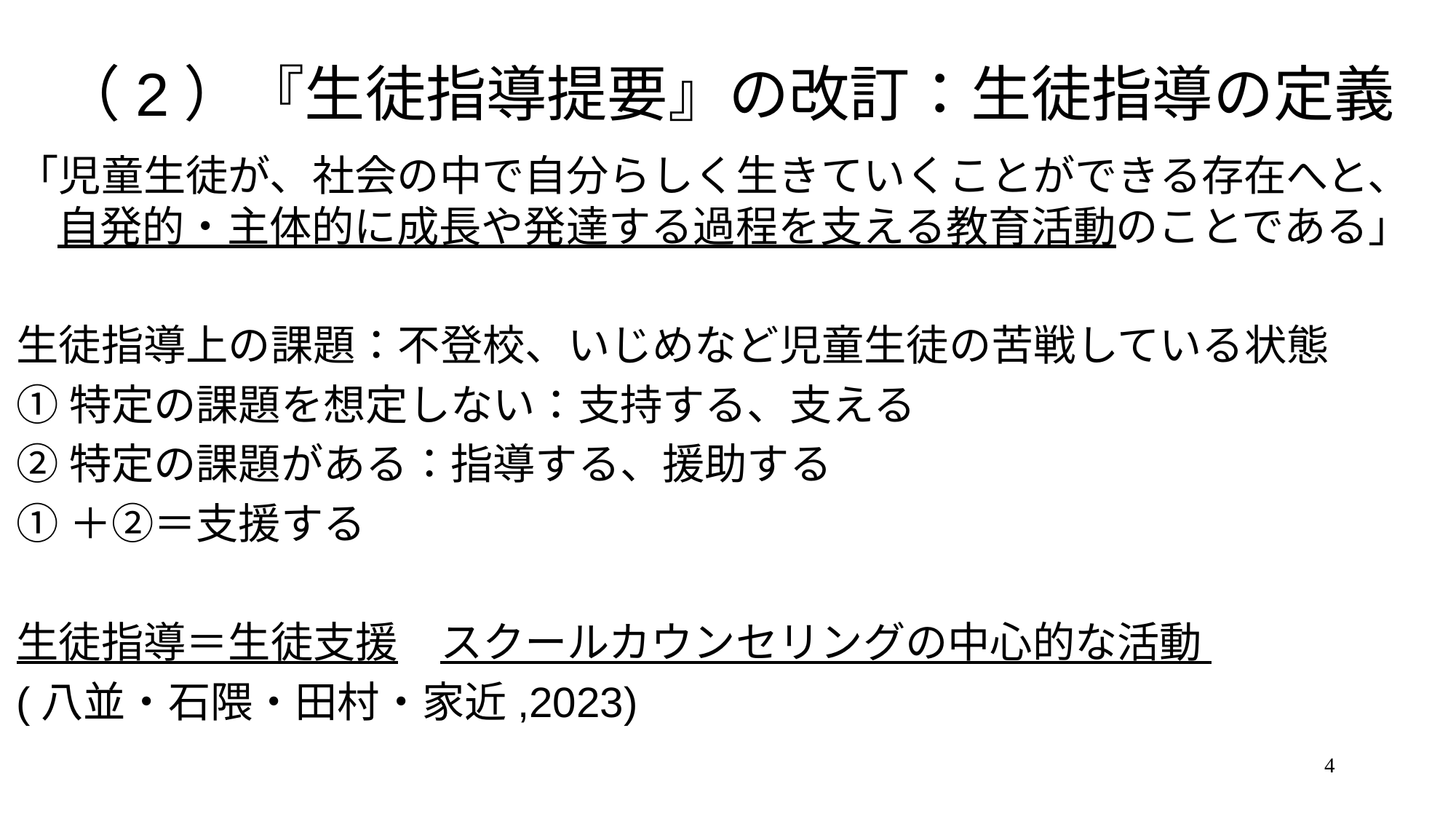

# （2）『生徒指導提要』の改訂：生徒指導の定義
「児童生徒が、社会の中で自分らしく生きていくことができる存在へと、自発的・主体的に成長や発達する過程を支える教育活動のことである」

生徒指導上の課題：不登校、いじめなど児童生徒の苦戦している状態
①特定の課題を想定しない：支持する、支える
②特定の課題がある：指導する、援助する
①＋②＝支援する

生徒指導＝生徒支援　スクールカウンセリングの中心的な活動
(八並・石隈・田村・家近,2023)

4